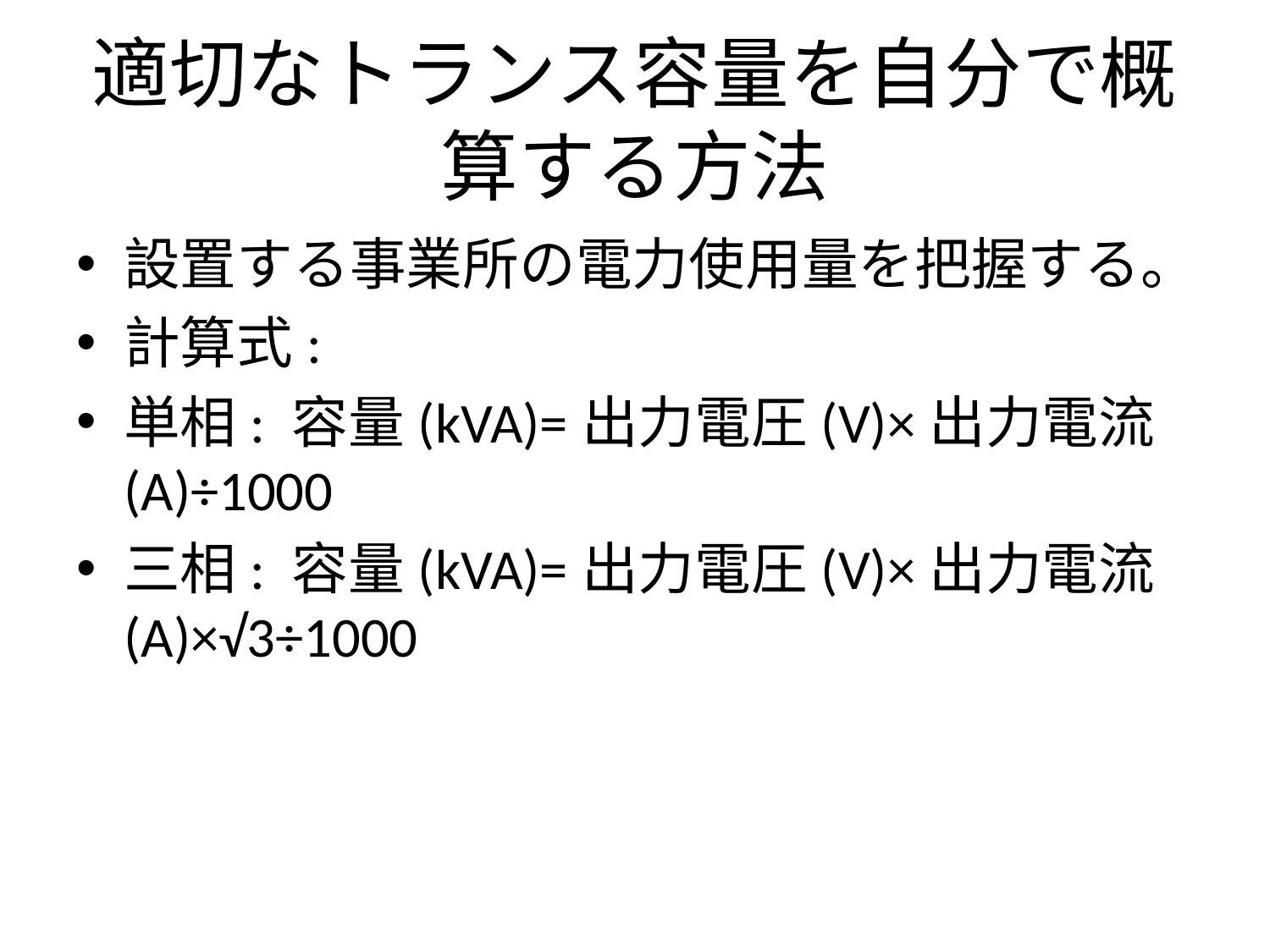

# 適切なトランス容量を自分で概算する方法
設置する事業所の電力使用量を把握する。
計算式:
単相: 容量(kVA)=出力電圧(V)×出力電流(A)÷1000
三相: 容量(kVA)=出力電圧(V)×出力電流(A)×√3÷1000